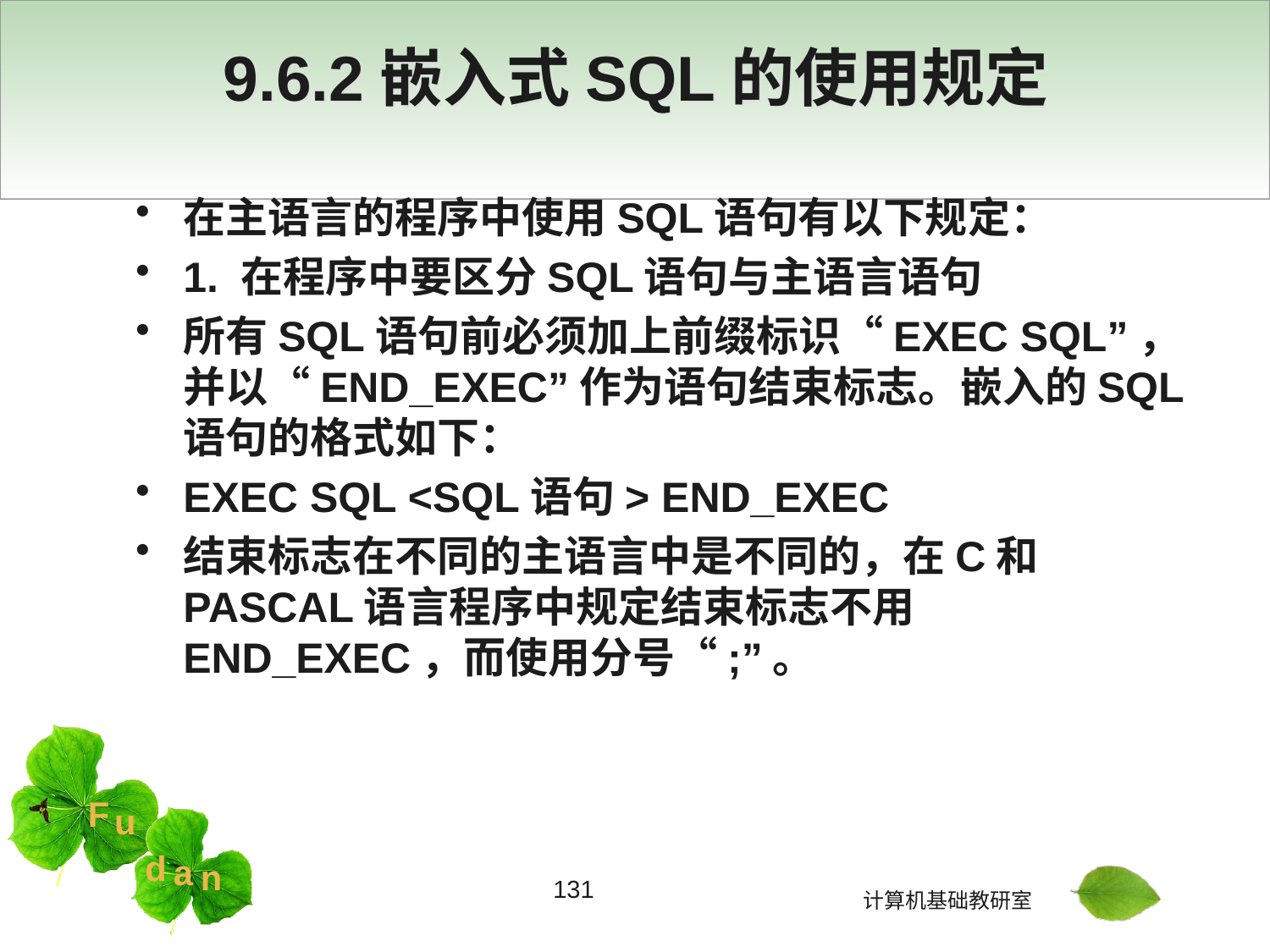

# 9.6.2嵌入式SQL的使用规定
在主语言的程序中使用SQL语句有以下规定：
1. 在程序中要区分SQL语句与主语言语句
所有SQL语句前必须加上前缀标识“EXEC SQL”，并以“END_EXEC”作为语句结束标志。嵌入的SQL语句的格式如下：
EXEC SQL <SQL语句> END_EXEC
结束标志在不同的主语言中是不同的，在C和PASCAL语言程序中规定结束标志不用END_EXEC，而使用分号“;”。

131